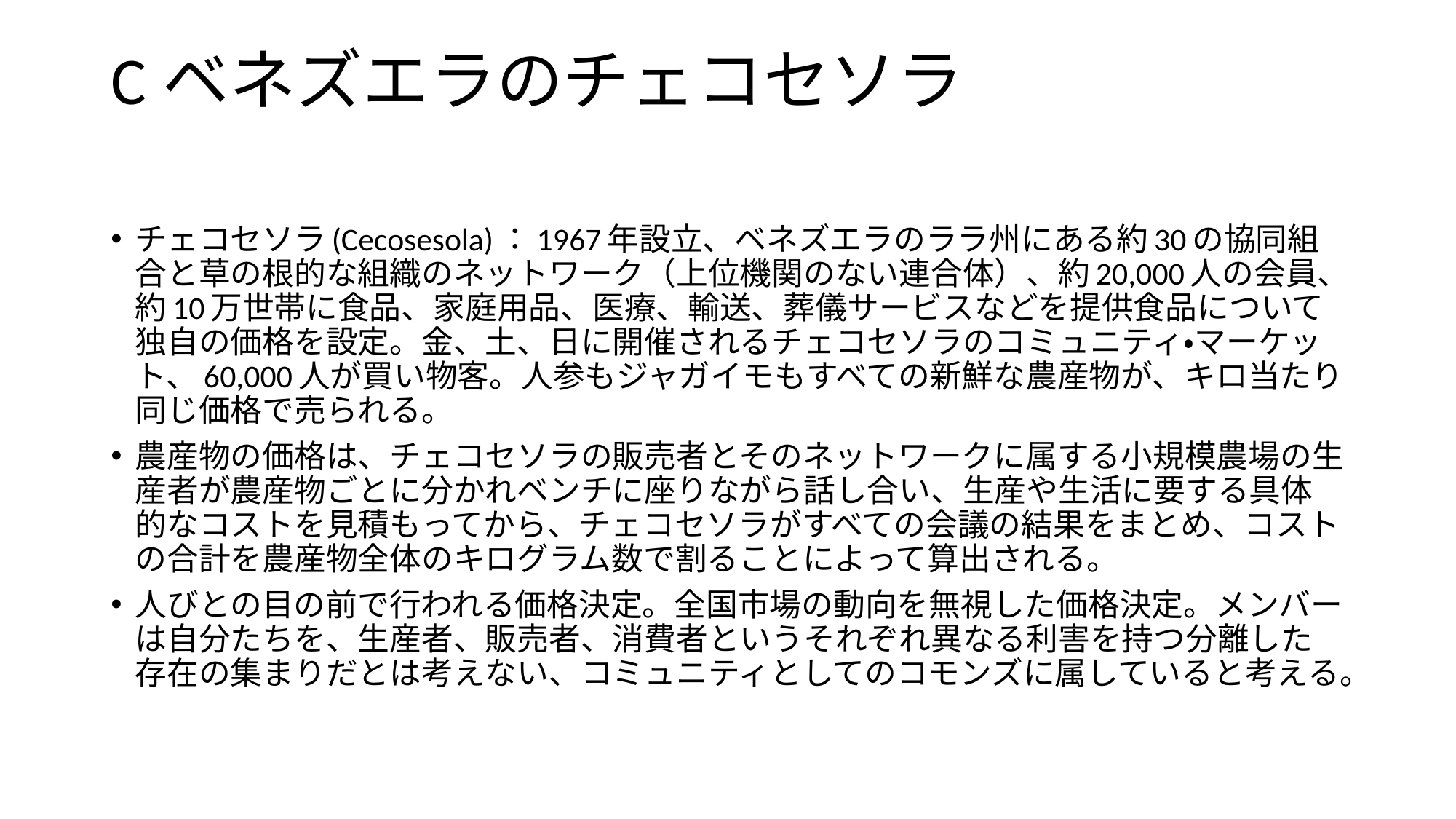

# Cベネズエラのチェコセソラ
チェコセソラ(Cecosesola)：1967年設立、ベネズエラのララ州にある約30の協同組合と草の根的な組織のネットワーク（上位機関のない連合体）、約20,000人の会員、約10万世帯に食品、家庭用品、医療、輸送、葬儀サービスなどを提供食品について独自の価格を設定。金、土、日に開催されるチェコセソラのコミュニティ・マーケット、60,000人が買い物客。人参もジャガイモもすべての新鮮な農産物が、キロ当たり同じ価格で売られる。
農産物の価格は、チェコセソラの販売者とそのネットワークに属する小規模農場の生産者が農産物ごとに分かれベンチに座りながら話し合い、生産や生活に要する具体的なコストを見積もってから、チェコセソラがすべての会議の結果をまとめ、コストの合計を農産物全体のキログラム数で割ることによって算出される。
人びとの目の前で行われる価格決定。全国市場の動向を無視した価格決定。メンバーは自分たちを、生産者、販売者、消費者というそれぞれ異なる利害を持つ分離した存在の集まりだとは考えない、コミュニティとしてのコモンズに属していると考える。